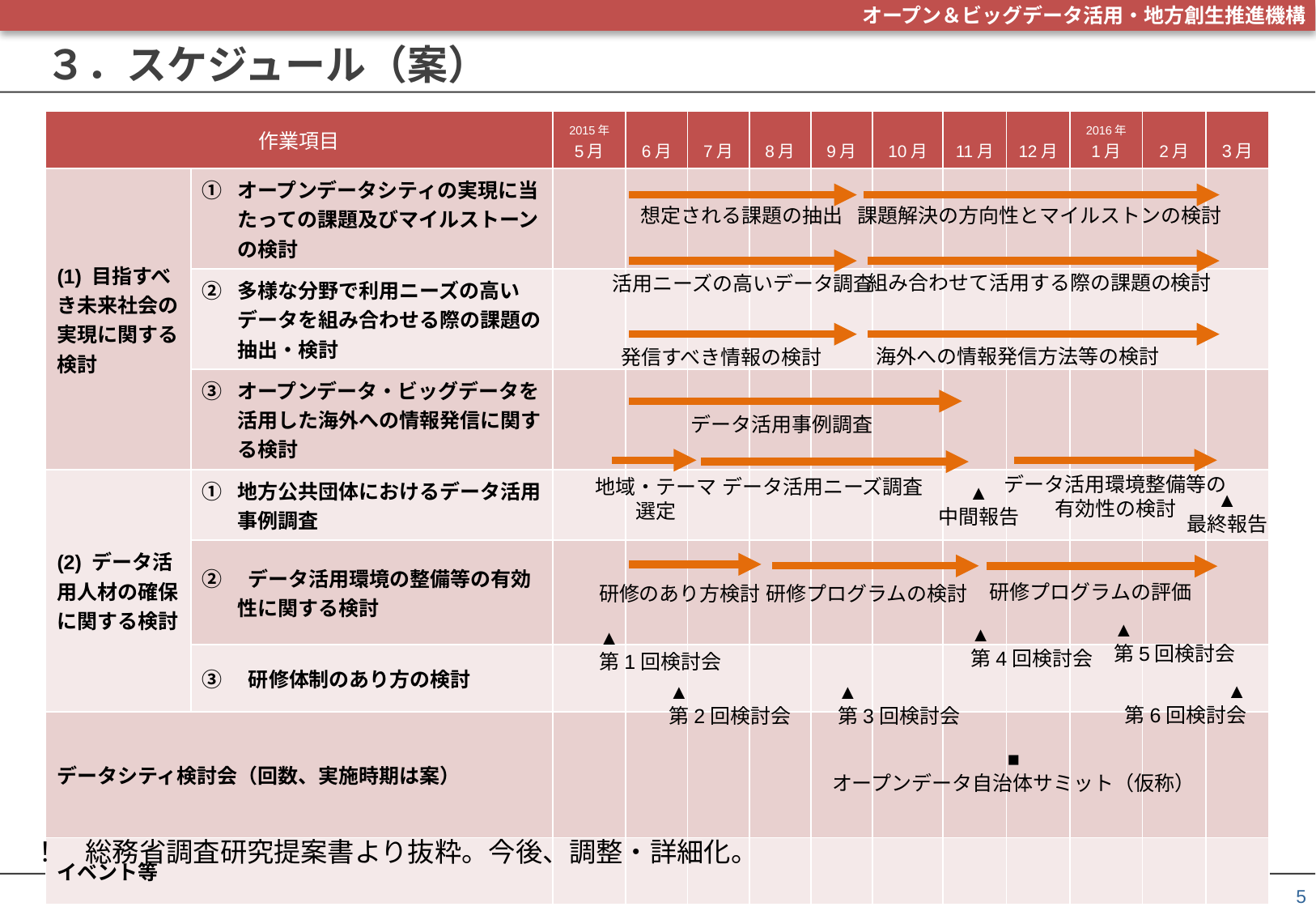

# ３．スケジュール（案）
| 作業項目 |  | 2015年 5月 | 6月 | 7月 | 8月 | 9月 | 10月 | 11月 | 12月 | 2016年 1月 | 2月 | 3月 |
| --- | --- | --- | --- | --- | --- | --- | --- | --- | --- | --- | --- | --- |
| (1) 目指すべき未来社会の実現に関する検討 | ① オープンデータシティの実現に当たっての課題及びマイルストーンの検討 |  |  |  |  |  |  |  |  |  |  |  |
|  | ② 多様な分野で利用ニーズの高いデータを組み合わせる際の課題の抽出・検討 |  |  |  |  |  |  |  |  |  |  |  |
|  | ③ オープンデータ・ビッグデータを活用した海外への情報発信に関する検討 |  |  |  |  |  |  |  |  |  |  |  |
| (2) データ活用人材の確保に関する検討 | ① 地方公共団体におけるデータ活用事例調査 |  |  |  |  |  |  |  |  |  |  |  |
|  | ② データ活用環境の整備等の有効性に関する検討 |  |  |  |  |  |  |  |  |  |  |  |
|  | ③　研修体制のあり方の検討 |  |  |  |  |  |  |  |  |  |  |  |
| データシティ検討会（回数、実施時期は案） |  |  |  |  |  |  |  |  |  |  |  |  |
| イベント等 |  |  |  |  |  |  |  |  |  |  |  |  |
課題解決の方向性とマイルストンの検討
想定される課題の抽出
組み合わせて活用する際の課題の検討
活用ニーズの高いデータ調査
海外への情報発信方法等の検討
発信すべき情報の検討
データ活用事例調査
データ活用環境整備等の
有効性の検討
地域・テーマ
選定
データ活用ニーズ調査
▲
中間報告
▲
最終報告
研修プログラムの評価
研修プログラムの検討
研修のあり方検討
▲
第5回検討会
▲
第4回検討会
▲
第1回検討会
▲
第6回検討会
▲
第2回検討会
▲
第3回検討会
■
オープンデータ自治体サミット（仮称）
！　総務省調査研究提案書より抜粋。今後、調整・詳細化。
5